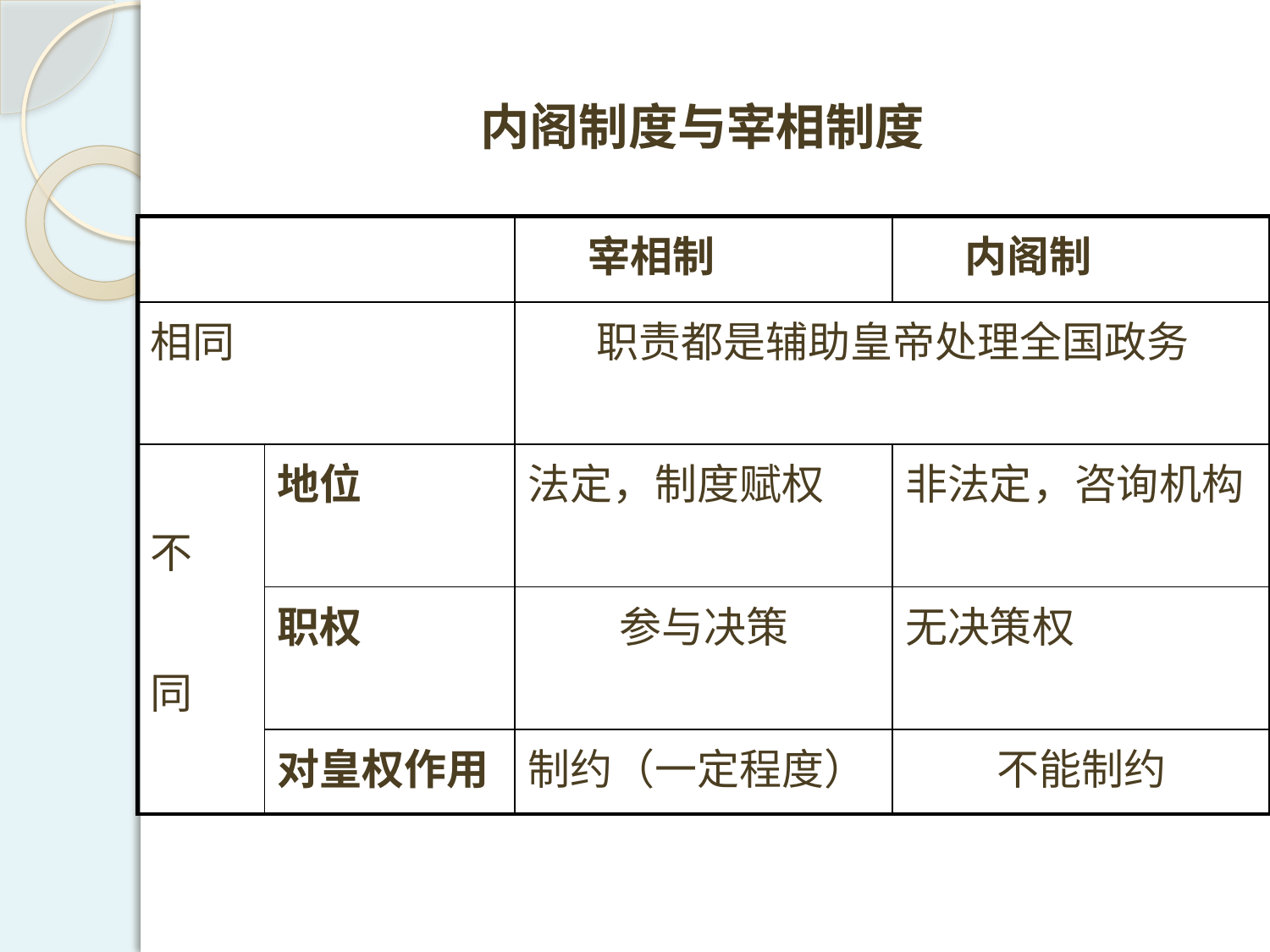

内阁制度与宰相制度

|  |  | 宰相制 | 内阁制 |
| --- | --- | --- | --- |
| 相同 |  | 职责都是辅助皇帝处理全国政务 |  |
| 不 同 | 地位 | 法定，制度赋权 | 非法定，咨询机构 |
|  | 职权 | 参与决策 | 无决策权 |
|  | 对皇权作用 | 制约（一定程度） | 不能制约 |